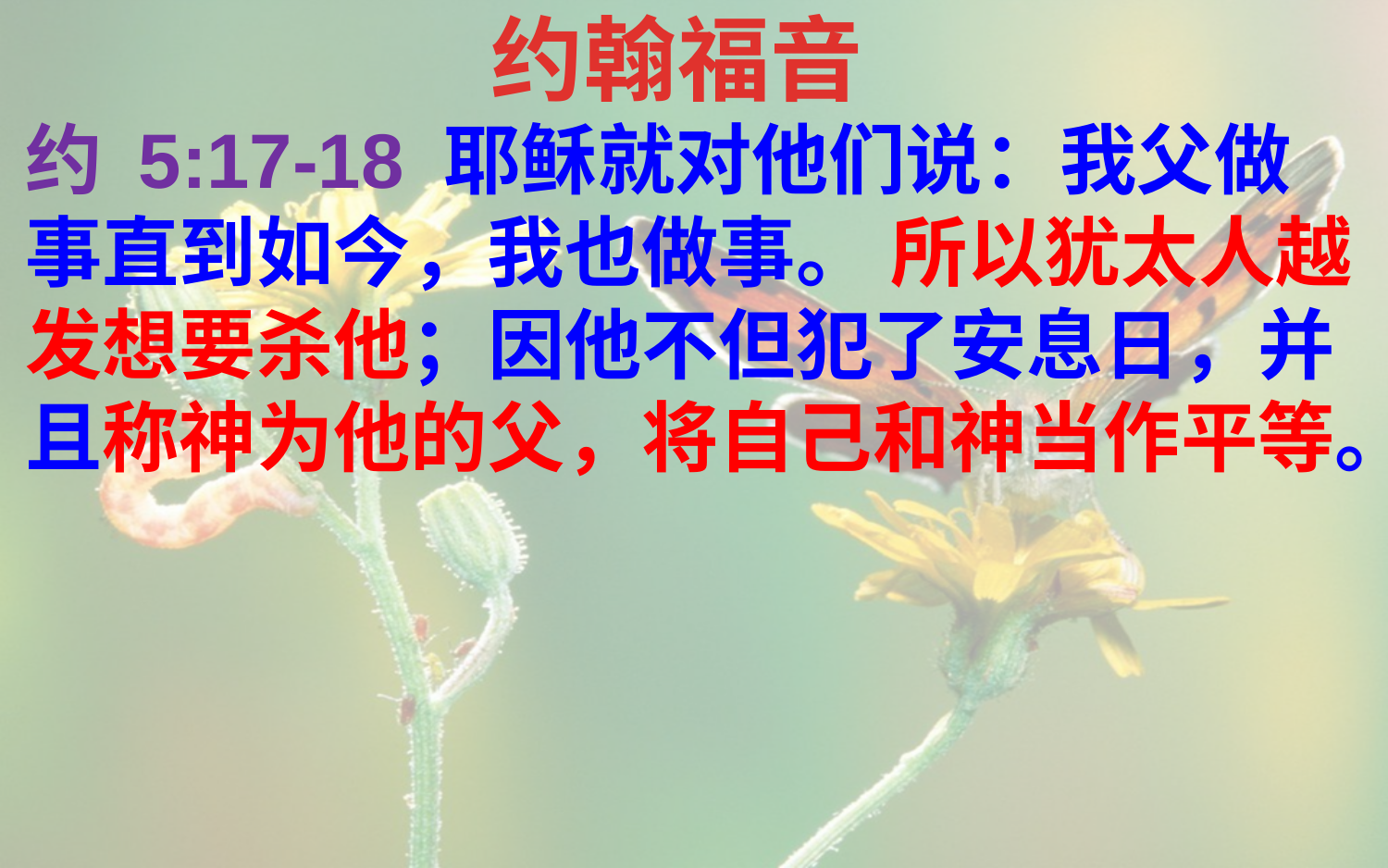

约翰福音
约 5:17-18 耶稣就对他们说：我父做事直到如今，我也做事。 所以犹太人越发想要杀他；因他不但犯了安息日，并且称神为他的父，将自己和神当作平等。